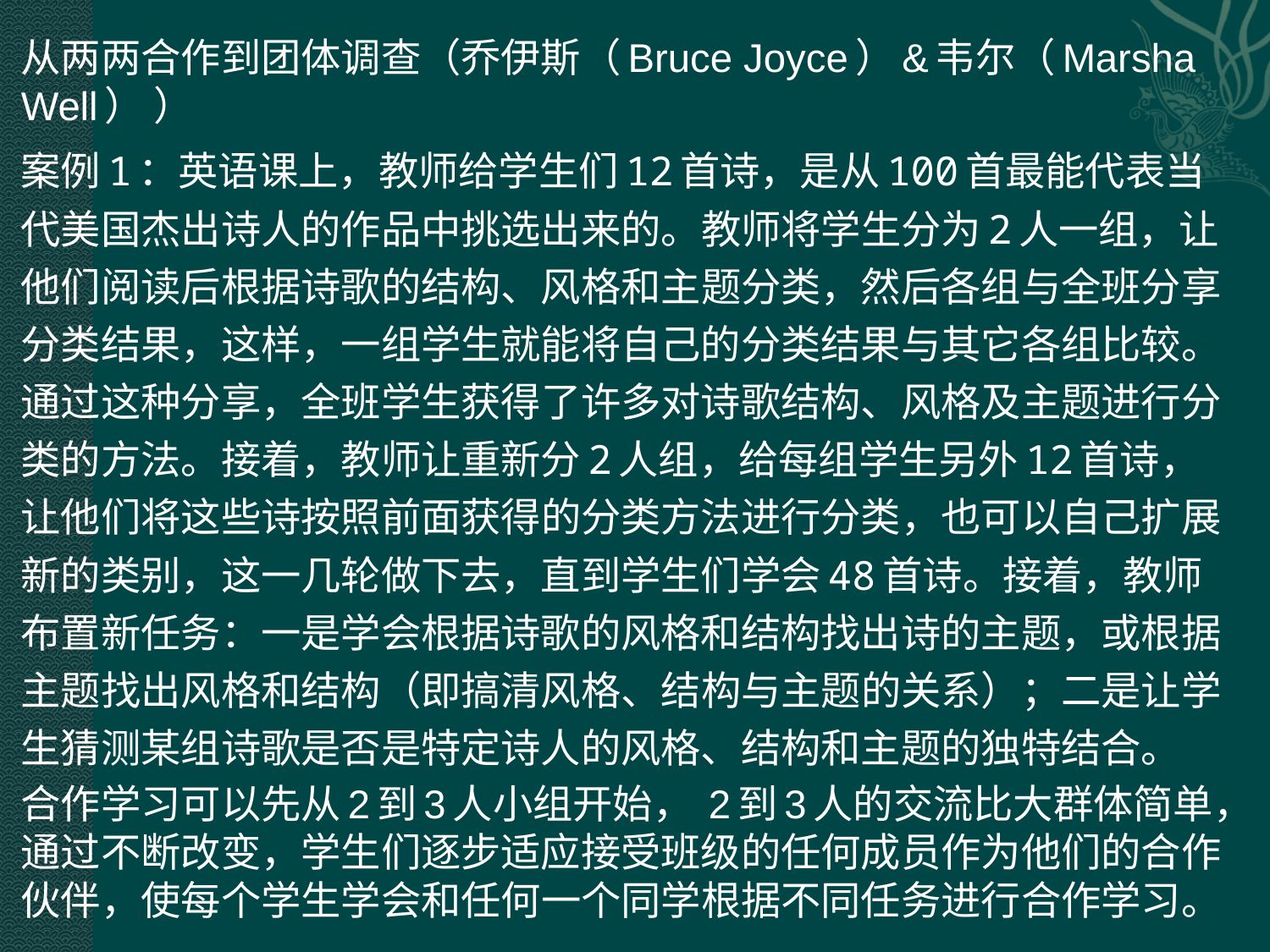

#
从两两合作到团体调查（乔伊斯（Bruce Joyce）&韦尔（Marsha Well） ）
案例1：英语课上，教师给学生们12首诗，是从100首最能代表当代美国杰出诗人的作品中挑选出来的。教师将学生分为2人一组，让他们阅读后根据诗歌的结构、风格和主题分类，然后各组与全班分享分类结果，这样，一组学生就能将自己的分类结果与其它各组比较。通过这种分享，全班学生获得了许多对诗歌结构、风格及主题进行分类的方法。接着，教师让重新分2人组，给每组学生另外12首诗，让他们将这些诗按照前面获得的分类方法进行分类，也可以自己扩展新的类别，这一几轮做下去，直到学生们学会48首诗。接着，教师布置新任务：一是学会根据诗歌的风格和结构找出诗的主题，或根据主题找出风格和结构（即搞清风格、结构与主题的关系）；二是让学生猜测某组诗歌是否是特定诗人的风格、结构和主题的独特结合。
合作学习可以先从2到3人小组开始， 2到3人的交流比大群体简单，通过不断改变，学生们逐步适应接受班级的任何成员作为他们的合作伙伴，使每个学生学会和任何一个同学根据不同任务进行合作学习。